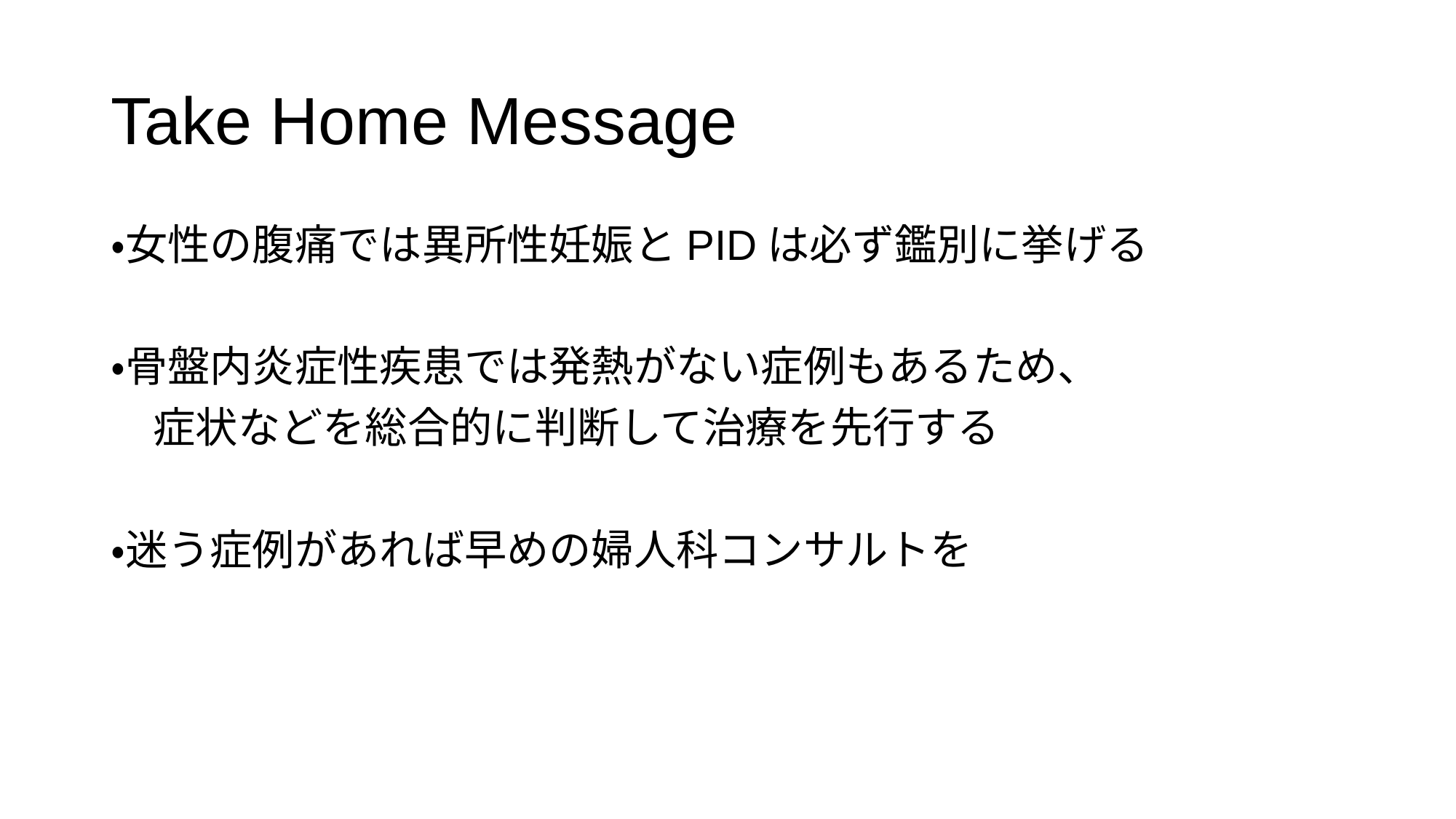

# Take Home Message
・女性の腹痛では異所性妊娠とPIDは必ず鑑別に挙げる

・骨盤内炎症性疾患では発熱がない症例もあるため、
　症状などを総合的に判断して治療を先行する

・迷う症例があれば早めの婦人科コンサルトを